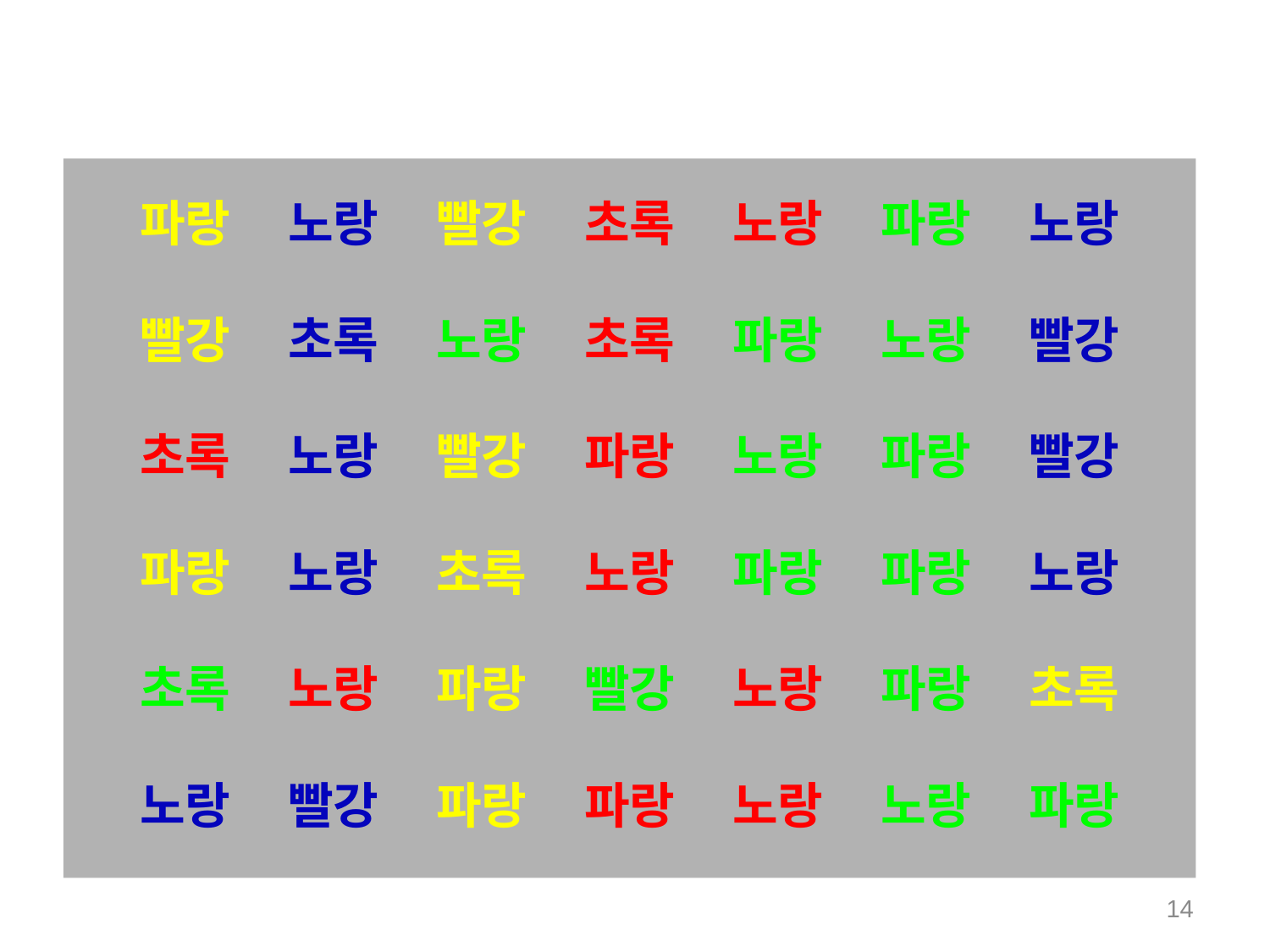

파랑
노랑
빨강
초록
노랑
파랑
노랑
빨강
초록
노랑
초록
파랑
노랑
빨강
초록
노랑
빨강
파랑
노랑
파랑
빨강
파랑
노랑
초록
노랑
파랑
파랑
노랑
초록
노랑
파랑
빨강
노랑
파랑
초록
노랑
빨강
파랑
파랑
노랑
노랑
파랑
14